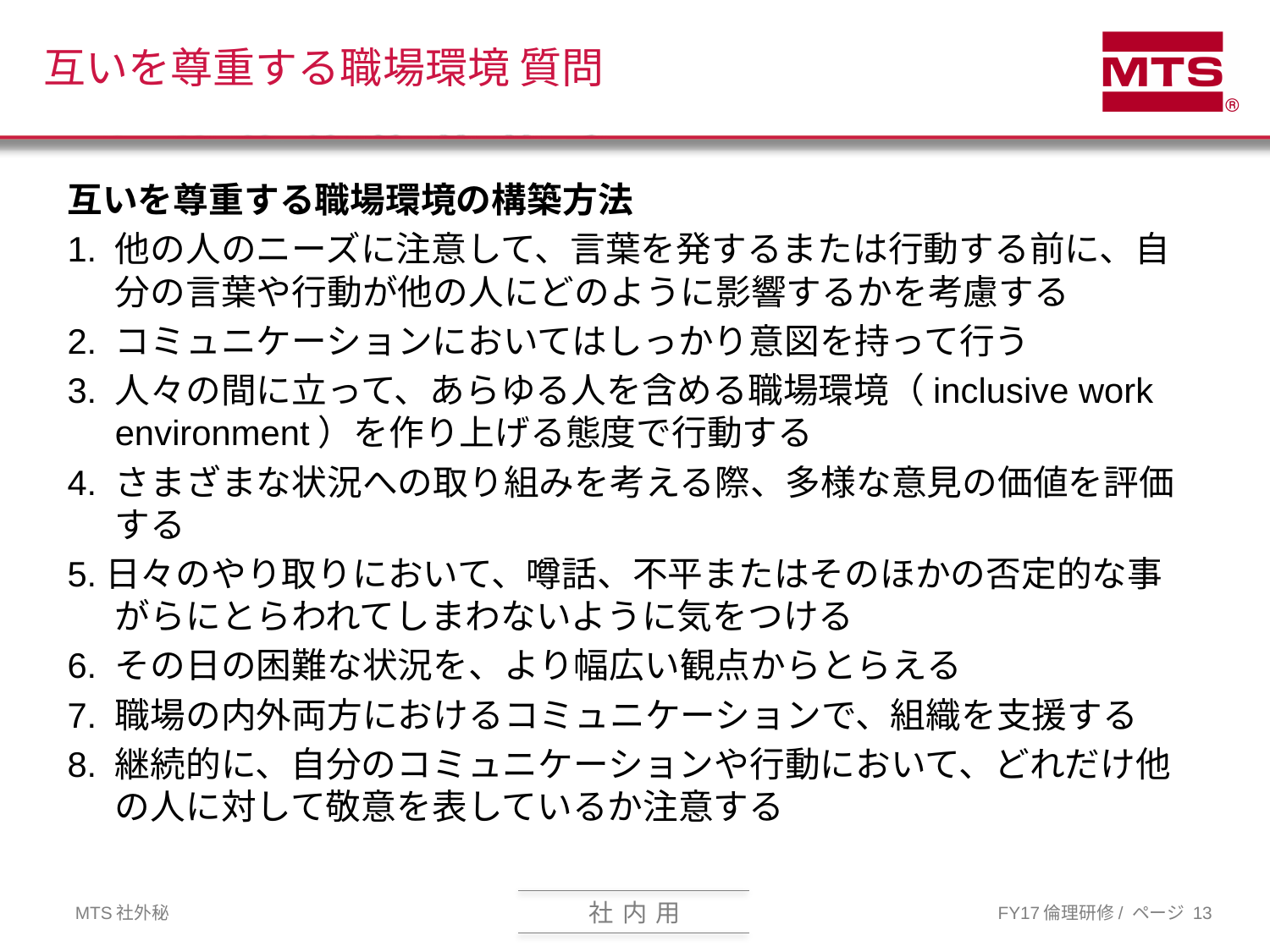

# 互いを尊重する職場環境 質問
互いを尊重する職場環境の構築方法
1. 他の人のニーズに注意して、言葉を発するまたは行動する前に、自分の言葉や行動が他の人にどのように影響するかを考慮する
2. コミュニケーションにおいてはしっかり意図を持って行う
3. 人々の間に立って、あらゆる人を含める職場環境（inclusive work environment）を作り上げる態度で行動する
4. さまざまな状況への取り組みを考える際、多様な意見の価値を評価する
5.日々のやり取りにおいて、噂話、不平またはそのほかの否定的な事がらにとらわれてしまわないように気をつける
6. その日の困難な状況を、より幅広い観点からとらえる
7. 職場の内外両方におけるコミュニケーションで、組織を支援する
8. 継続的に、自分のコミュニケーションや行動において、どれだけ他の人に対して敬意を表しているか注意する